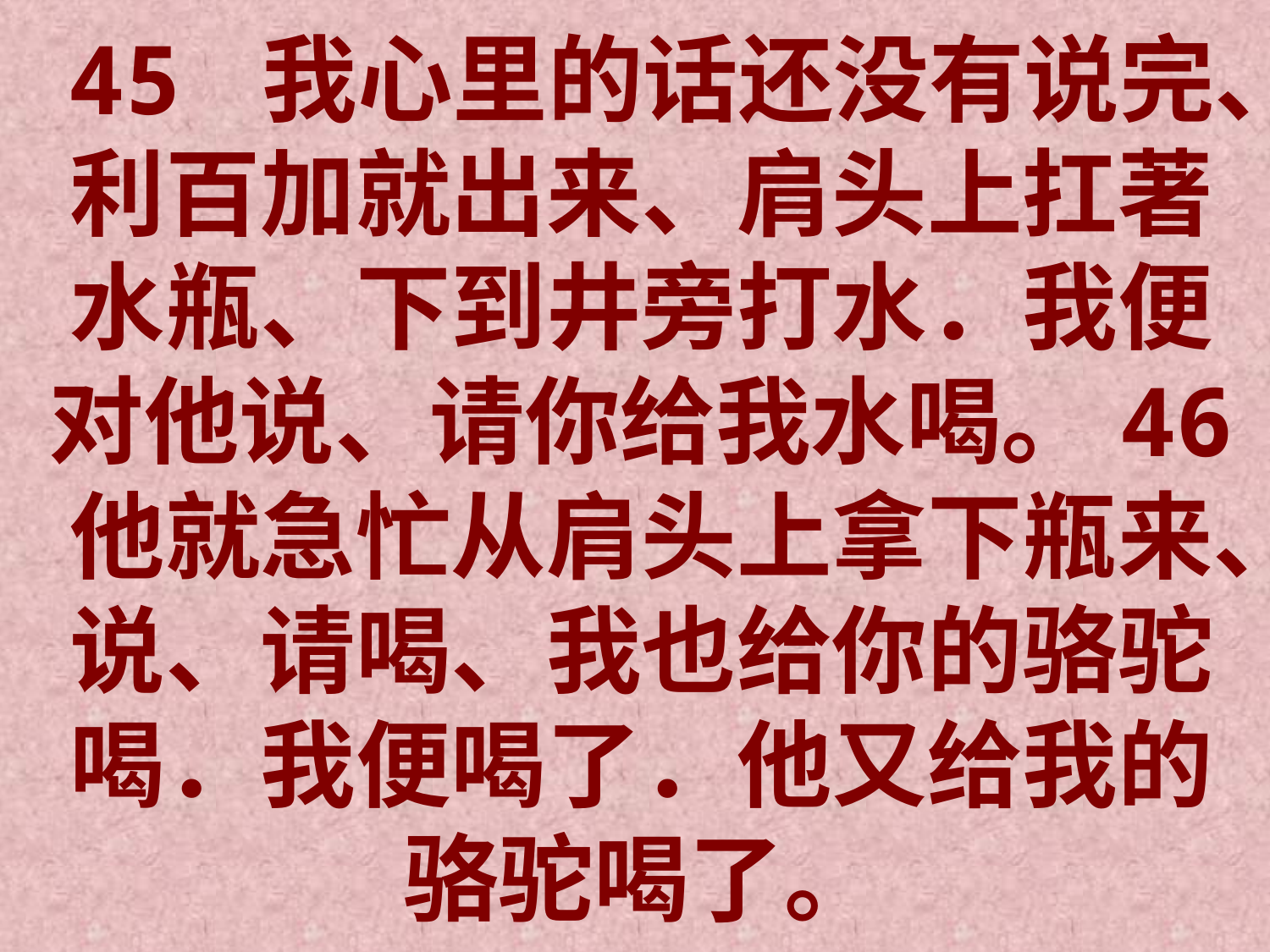

45 我心里的话还没有说完、利百加就出来、肩头上扛著水瓶、下到井旁打水．我便对他说、请你给我水喝。46 他就急忙从肩头上拿下瓶来、说、请喝、我也给你的骆驼喝．我便喝了．他又给我的骆驼喝了。